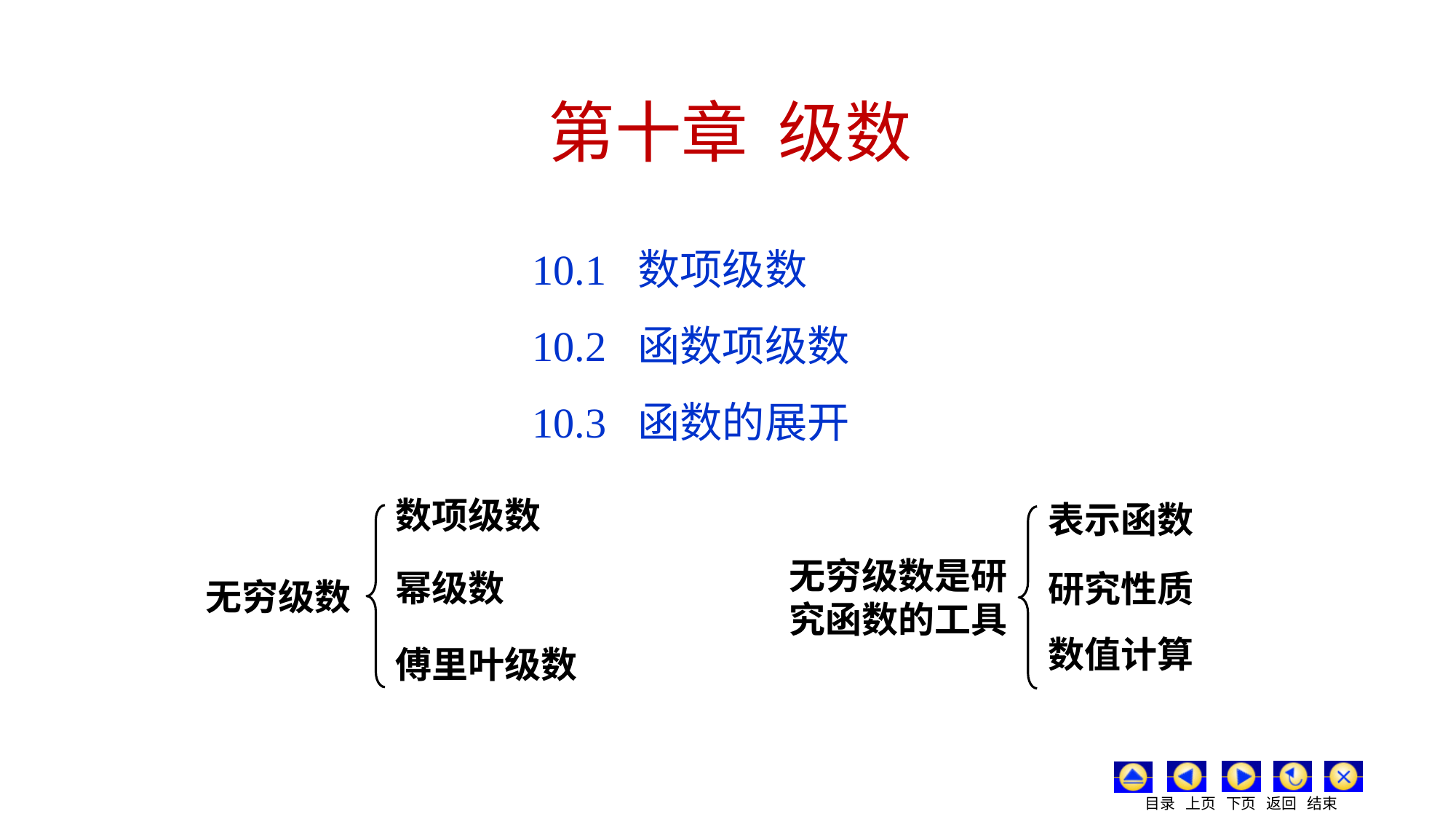

# 第十章  级数
10.1  数项级数
10.2  函数项级数
10.3  函数的展开
数项级数
表示函数

无穷级数是研
究函数的工具
幂级数
研究性质
无穷级数
数值计算
傅里叶级数